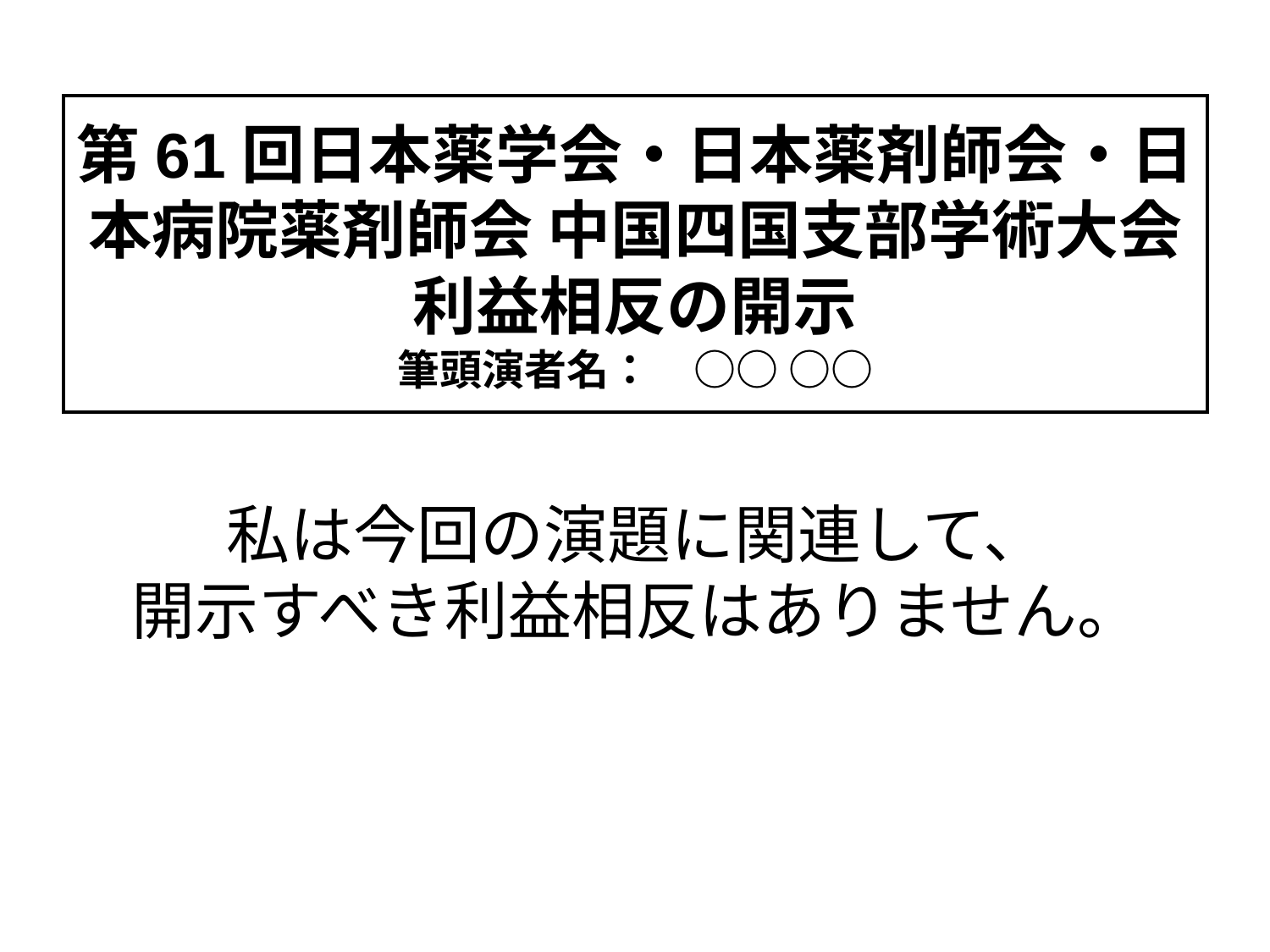

第61回日本薬学会・日本薬剤師会・日本病院薬剤師会 中国四国支部学術大会
利益相反の開示
筆頭演者名：　○○ ○○
私は今回の演題に関連して、
開示すべき利益相反はありません。